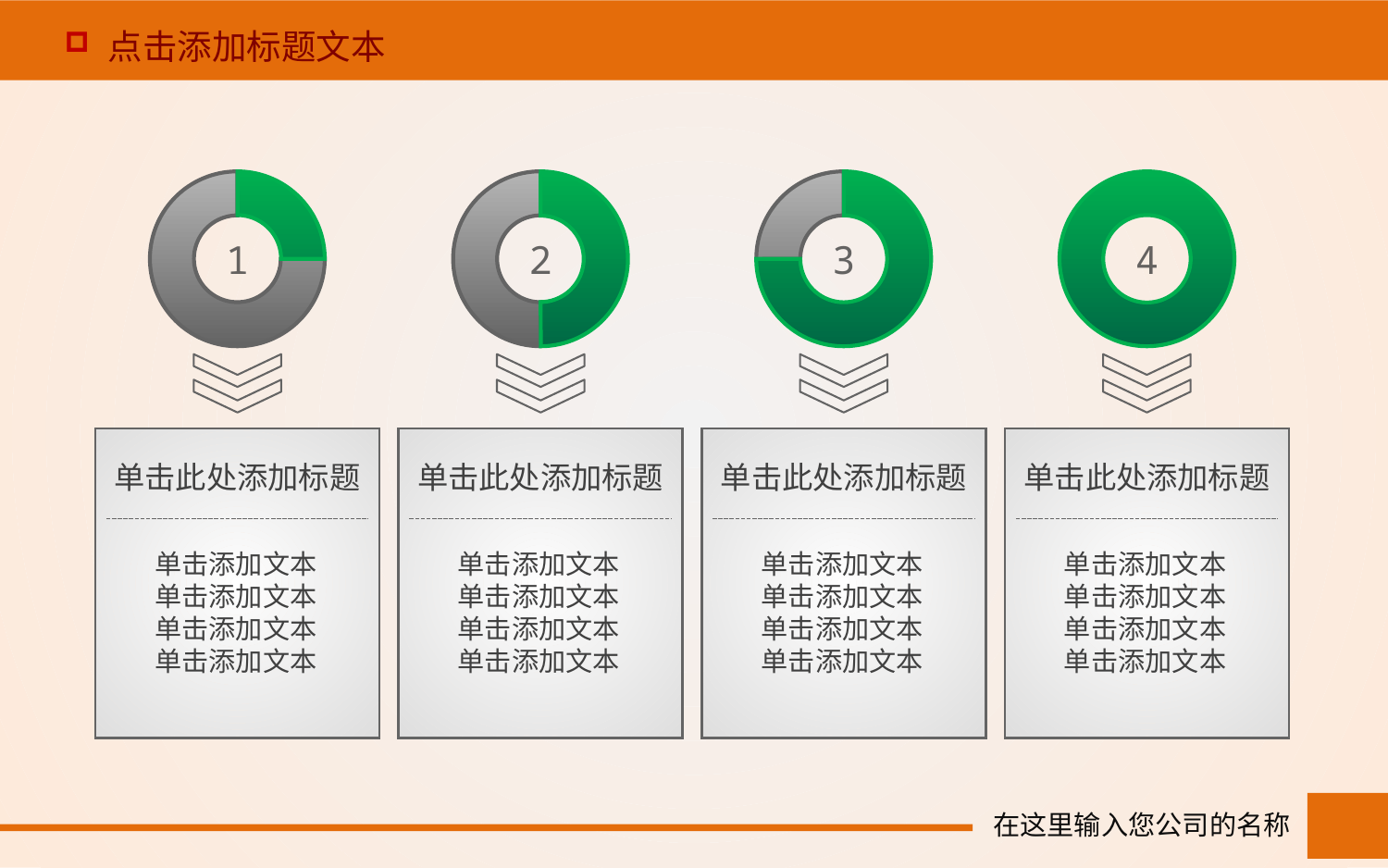

点击添加标题文本

1
2
3
4

单击此处添加标题
单击此处添加标题
单击此处添加标题
单击此处添加标题
单击添加文本
单击添加文本
单击添加文本
单击添加文本

单击添加文本
单击添加文本
单击添加文本
单击添加文本

单击添加文本
单击添加文本
单击添加文本
单击添加文本

单击添加文本
单击添加文本
单击添加文本
单击添加文本